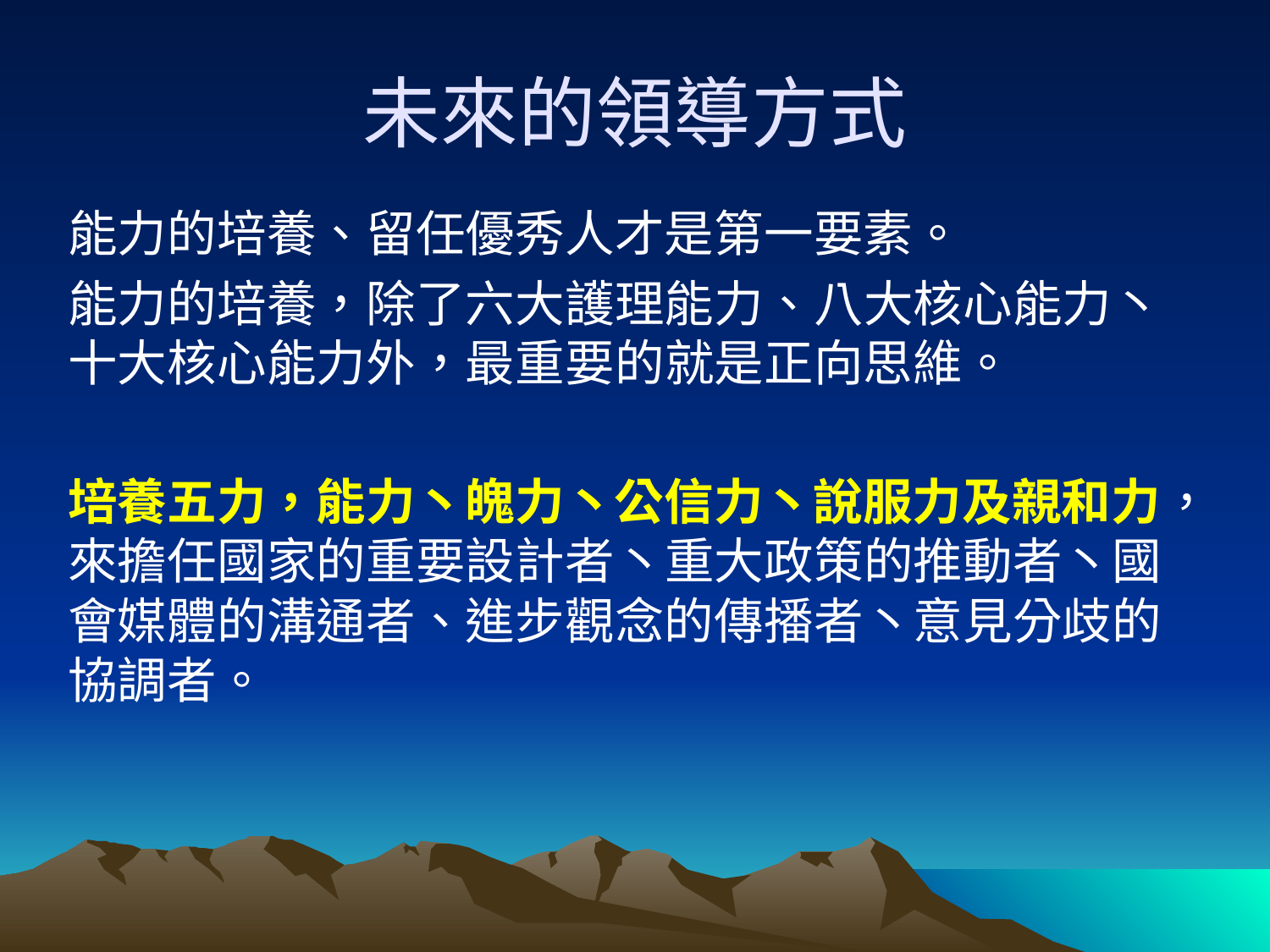

# 未來的領導方式
能力的培養、留任優秀人才是第一要素。
能力的培養，除了六大護理能力、八大核心能力丶十大核心能力外，最重要的就是正向思維。

培養五力，能力丶魄力丶公信力丶說服力及親和力，來擔任國家的重要設計者丶重大政策的推動者丶國會媒體的溝通者、進步觀念的傳播者丶意見分歧的協調者。